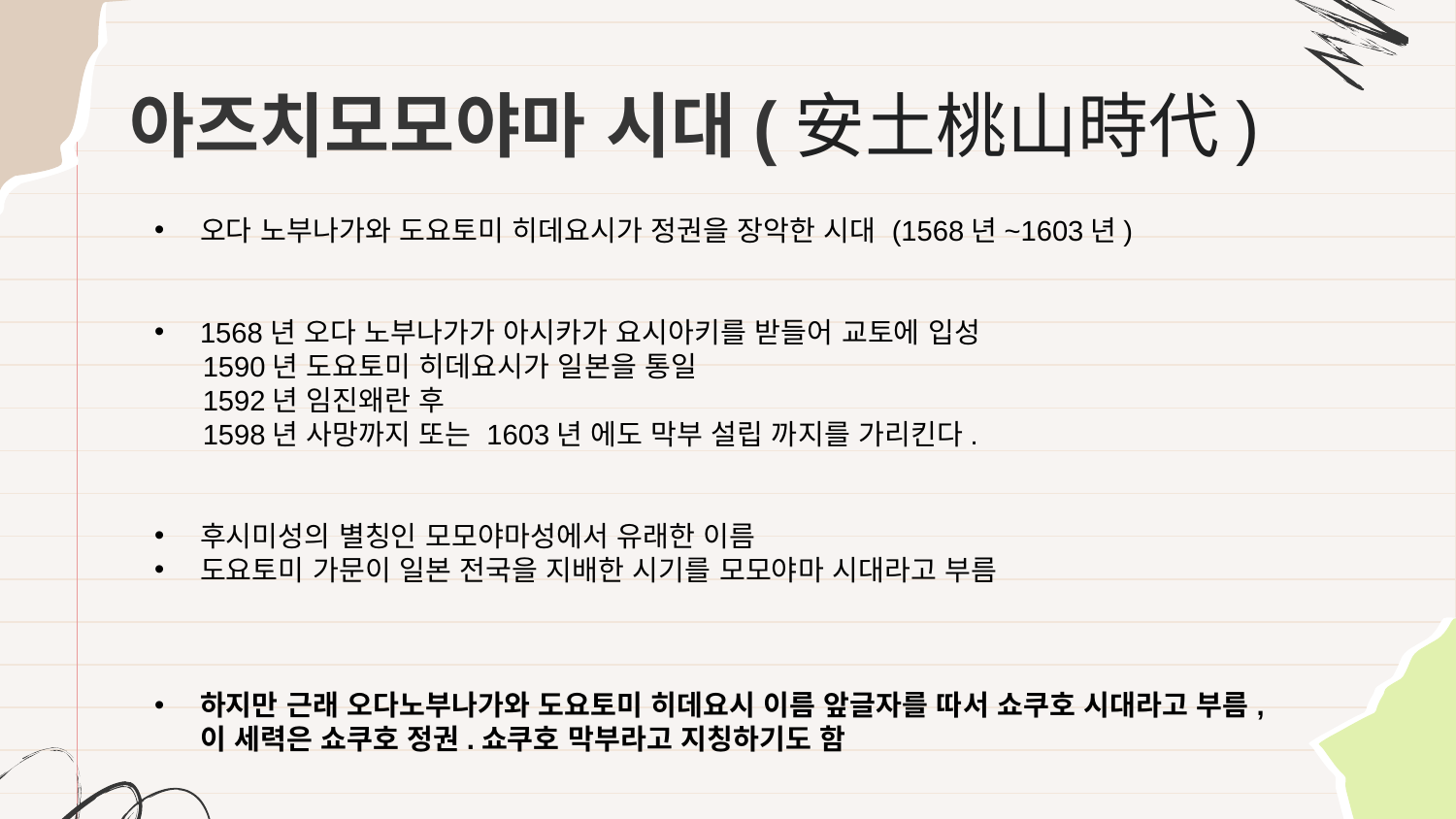

# 아즈치모모야마 시대(安土桃山時代)
오다 노부나가와 도요토미 히데요시가 정권을 장악한 시대 (1568년~1603년)

1568년 오다 노부나가가 아시카가 요시아키를 받들어 교토에 입성
      1590년 도요토미 히데요시가 일본을 통일
      1592년 임진왜란 후
      1598년 사망까지 또는 1603년 에도 막부 설립 까지를 가리킨다.

후시미성의 별칭인 모모야마성에서 유래한 이름
도요토미 가문이 일본 전국을 지배한 시기를 모모야마 시대라고 부름

하지만 근래 오다노부나가와 도요토미 히데요시 이름 앞글자를 따서 쇼쿠호 시대라고 부름, 이 세력은 쇼쿠호 정권.쇼쿠호 막부라고 지칭하기도 함